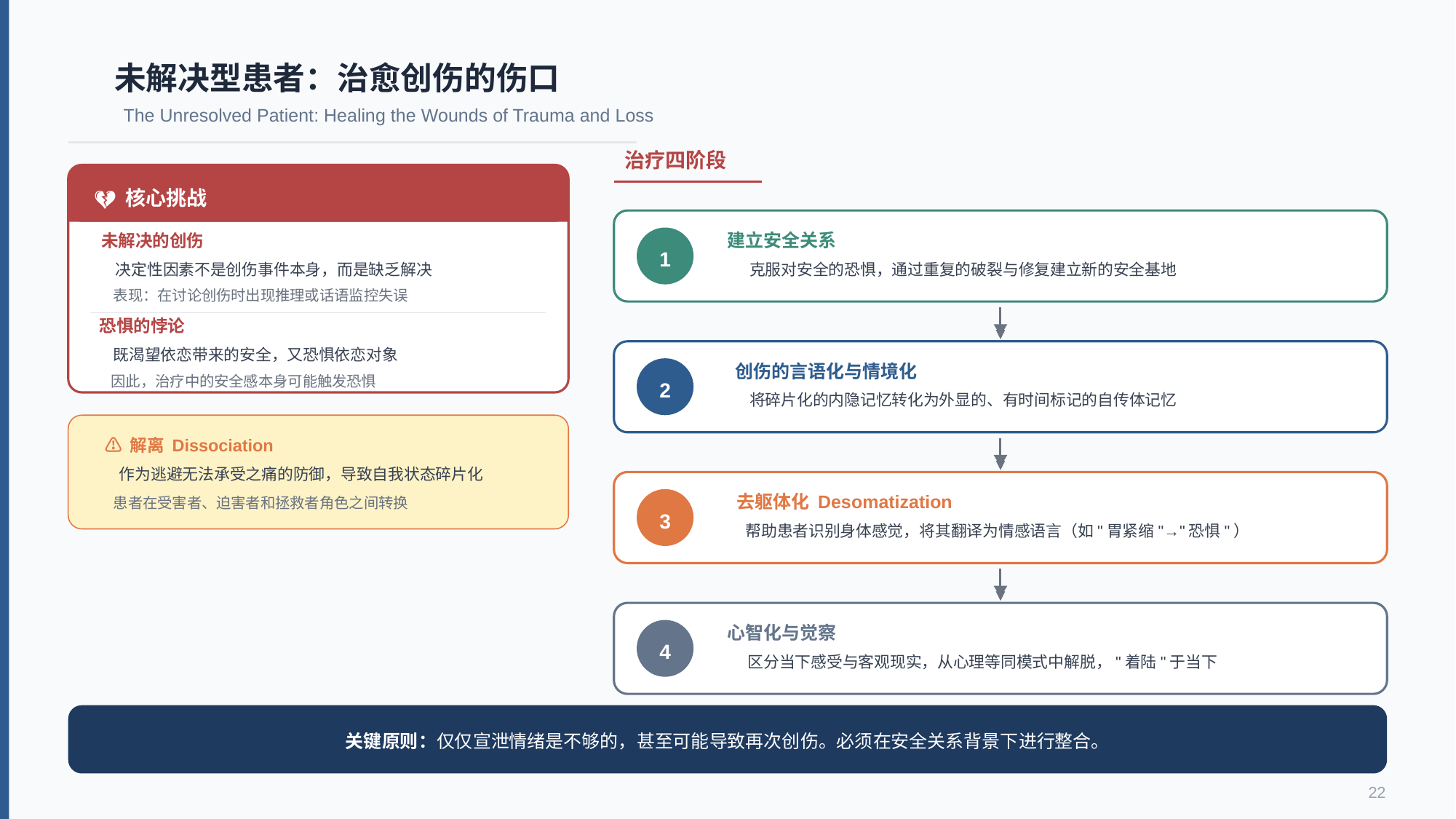

未解决型患者：治愈创伤的伤口
The Unresolved Patient: Healing the Wounds of Trauma and Loss

治疗四阶段

建立安全关系
1
克服对安全的恐惧，通过重复的破裂与修复建立新的安全基地

创伤的言语化与情境化
2
将碎片化的内隐记忆转化为外显的、有时间标记的自传体记忆

去躯体化 Desomatization
3
帮助患者识别身体感觉，将其翻译为情感语言（如"胃紧缩"→"恐惧"）

心智化与觉察
4
区分当下感受与客观现实，从心理等同模式中解脱，"着陆"于当下

💔 核心挑战

未解决的创伤
决定性因素不是创伤事件本身，而是缺乏解决
表现：在讨论创伤时出现推理或话语监控失误

恐惧的悖论
既渴望依恋带来的安全，又恐惧依恋对象
因此，治疗中的安全感本身可能触发恐惧

⚠️ 解离 Dissociation
作为逃避无法承受之痛的防御，导致自我状态碎片化
患者在受害者、迫害者和拯救者角色之间转换

关键原则：仅仅宣泄情绪是不够的，甚至可能导致再次创伤。必须在安全关系背景下进行整合。
22